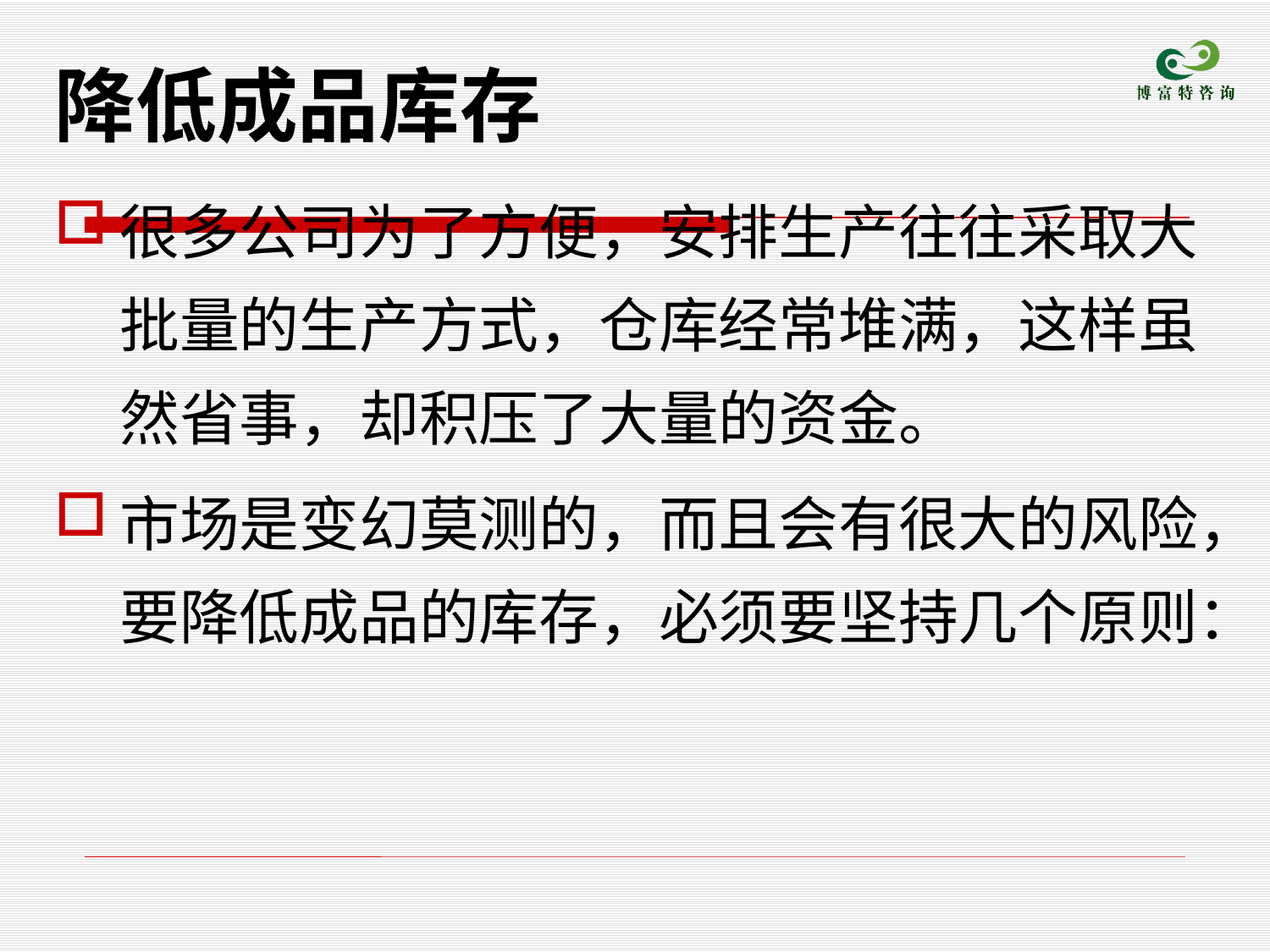

# 降低成品库存
很多公司为了方便，安排生产往往采取大批量的生产方式，仓库经常堆满，这样虽然省事，却积压了大量的资金。
市场是变幻莫测的，而且会有很大的风险，要降低成品的库存，必须要坚持几个原则：
730